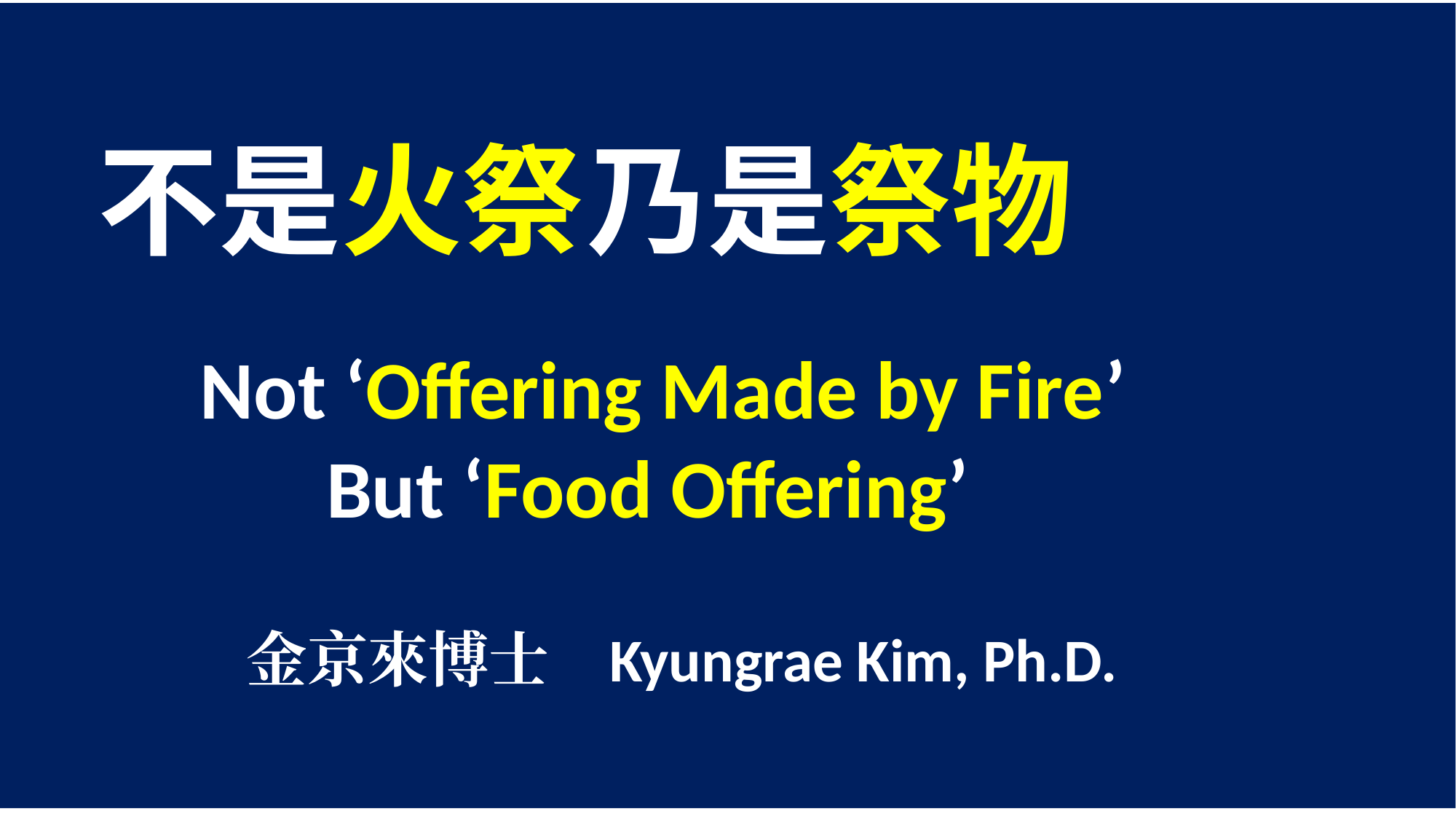

不是火祭 乃是祭物

          Not ‘Offering Made by Fire’
                 But ‘Food Offering’

                金京來博士   Kyungrae Kim, Ph.D.